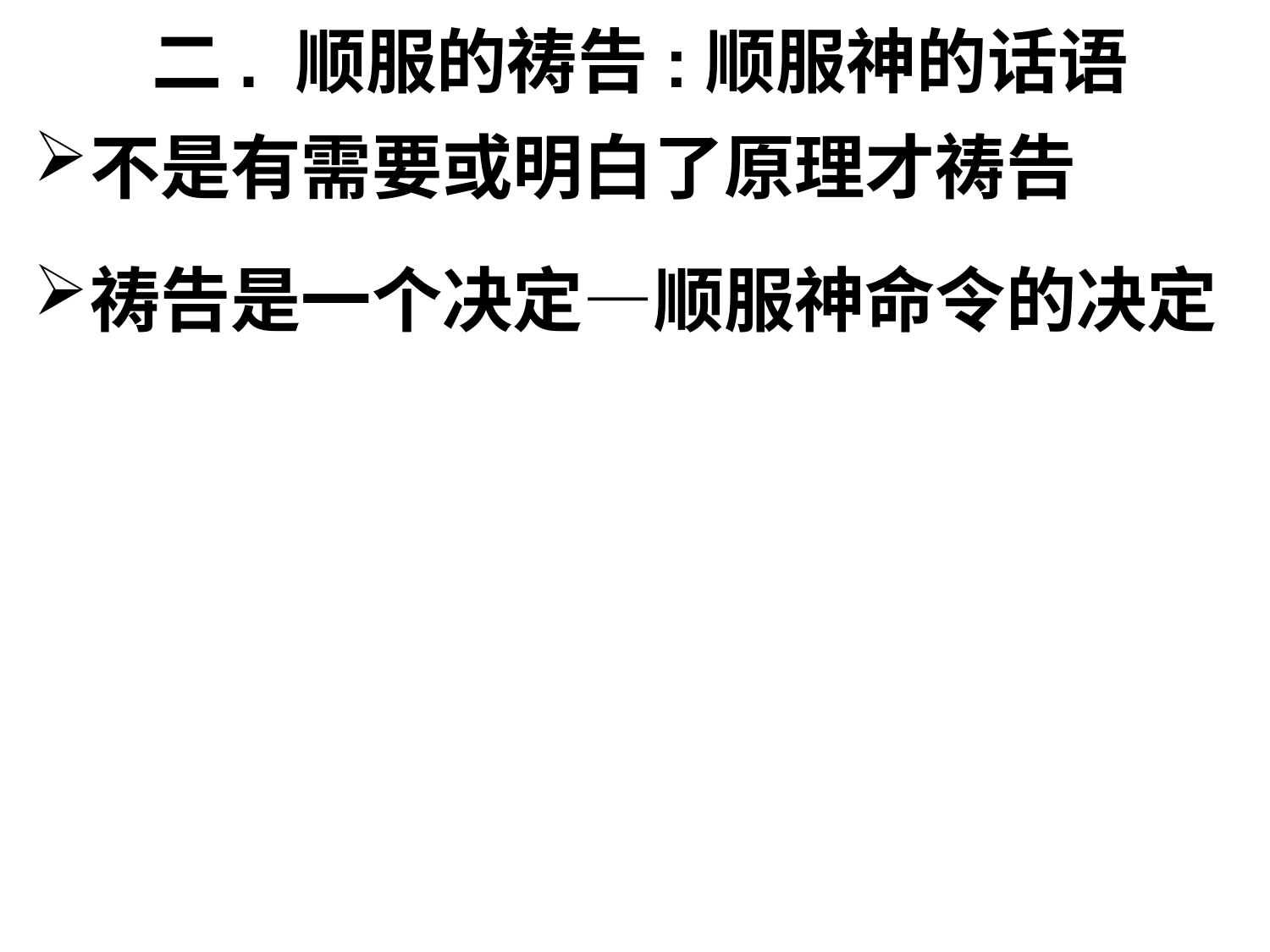

二. 顺服的祷告:顺服神的话语
不是有需要或明白了原理才祷告

祷告是一个决定—顺服神命令的决定